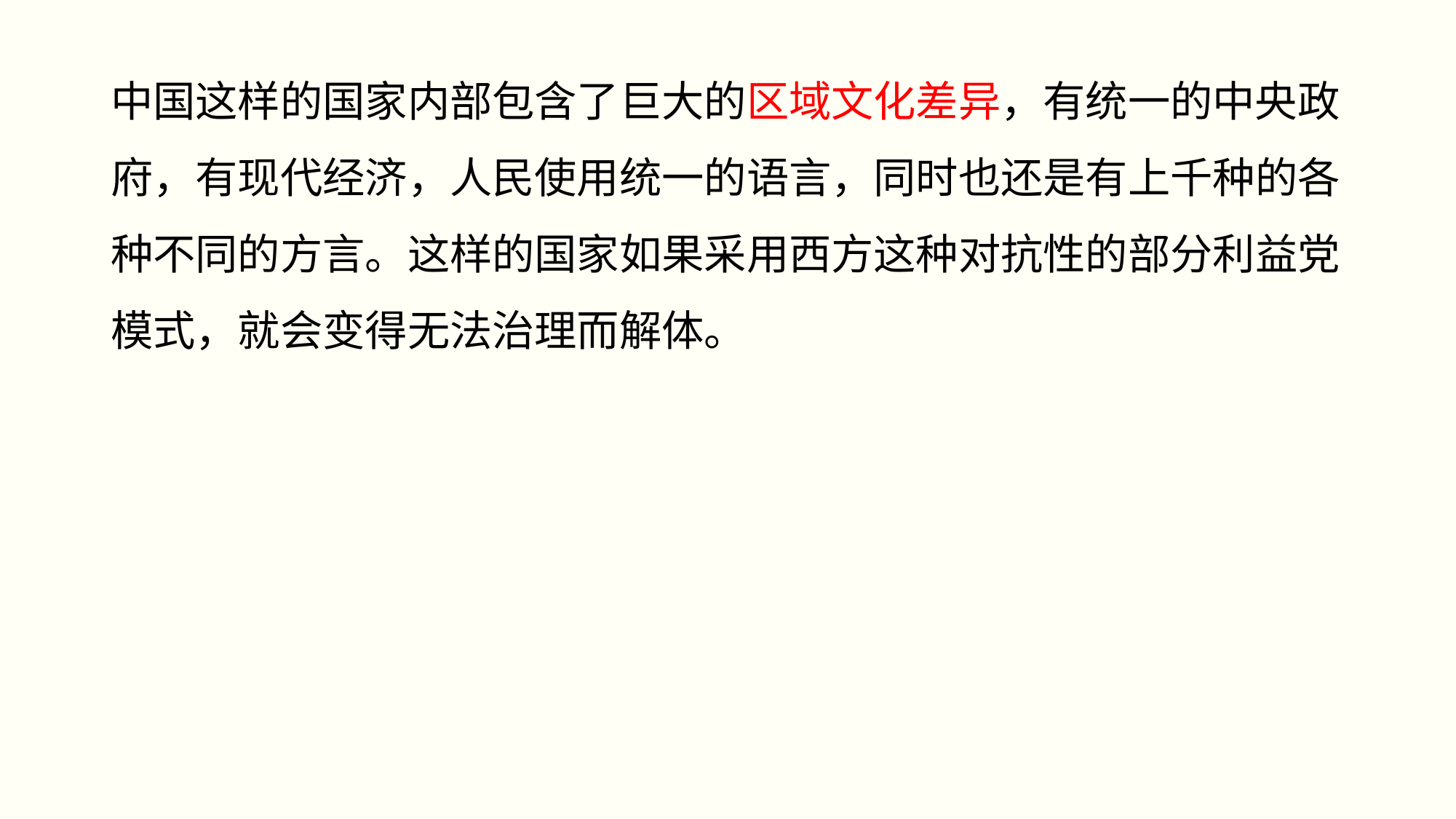

# 中国这样的国家内部包含了巨大的区域文化差异，有统一的中央政府，有现代经济，人民使用统一的语言，同时也还是有上千种的各种不同的方言。这样的国家如果采用西方这种对抗性的部分利益党模式，就会变得无法治理而解体。